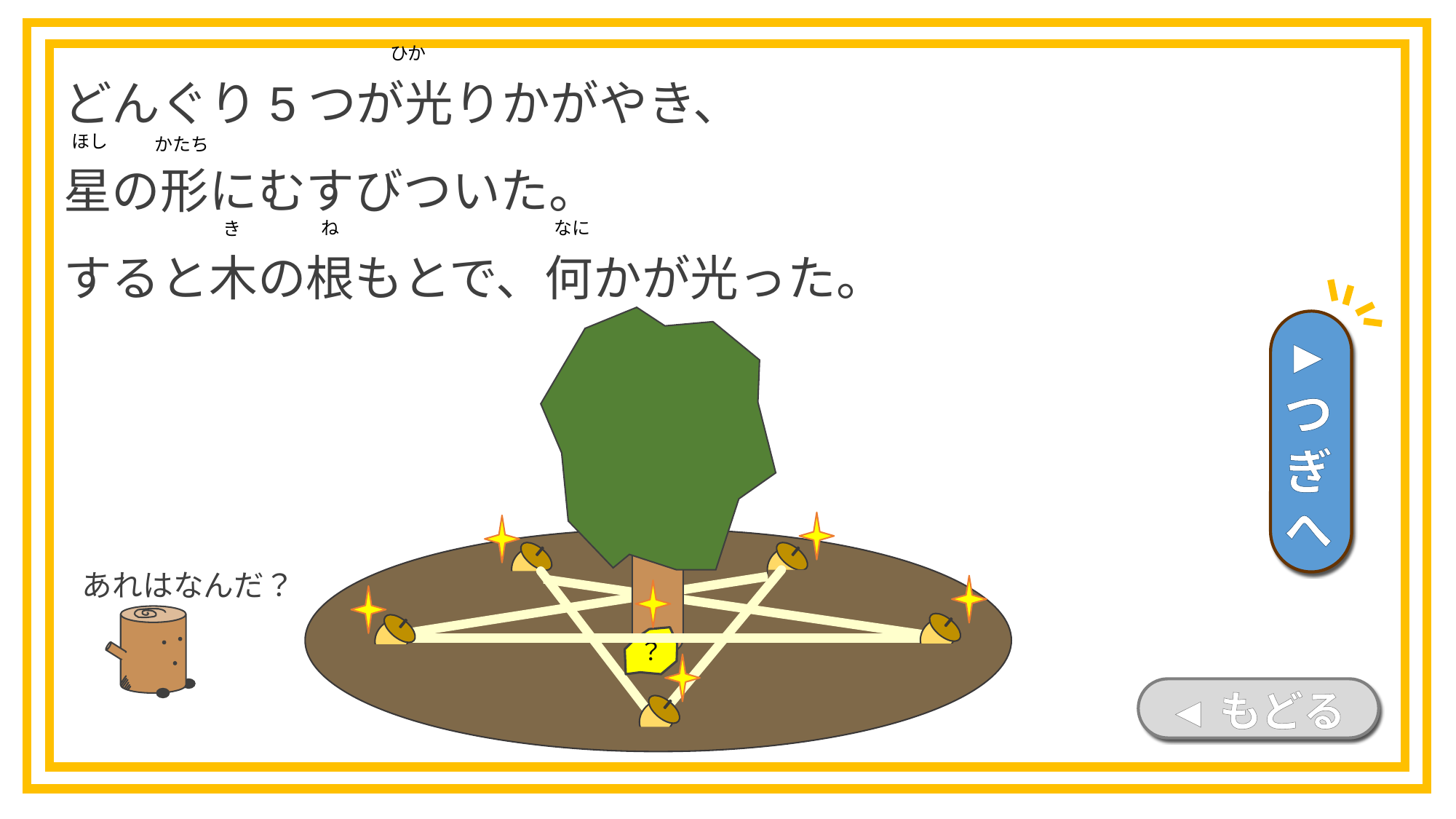

ひか
どんぐり5つが光りかがやき、
星の形にむすびついた。
すると木の根もとで、何かが光った。

ほし
かたち
なに
ね
き

►つぎへ

あれはなんだ？

？

◄もどる